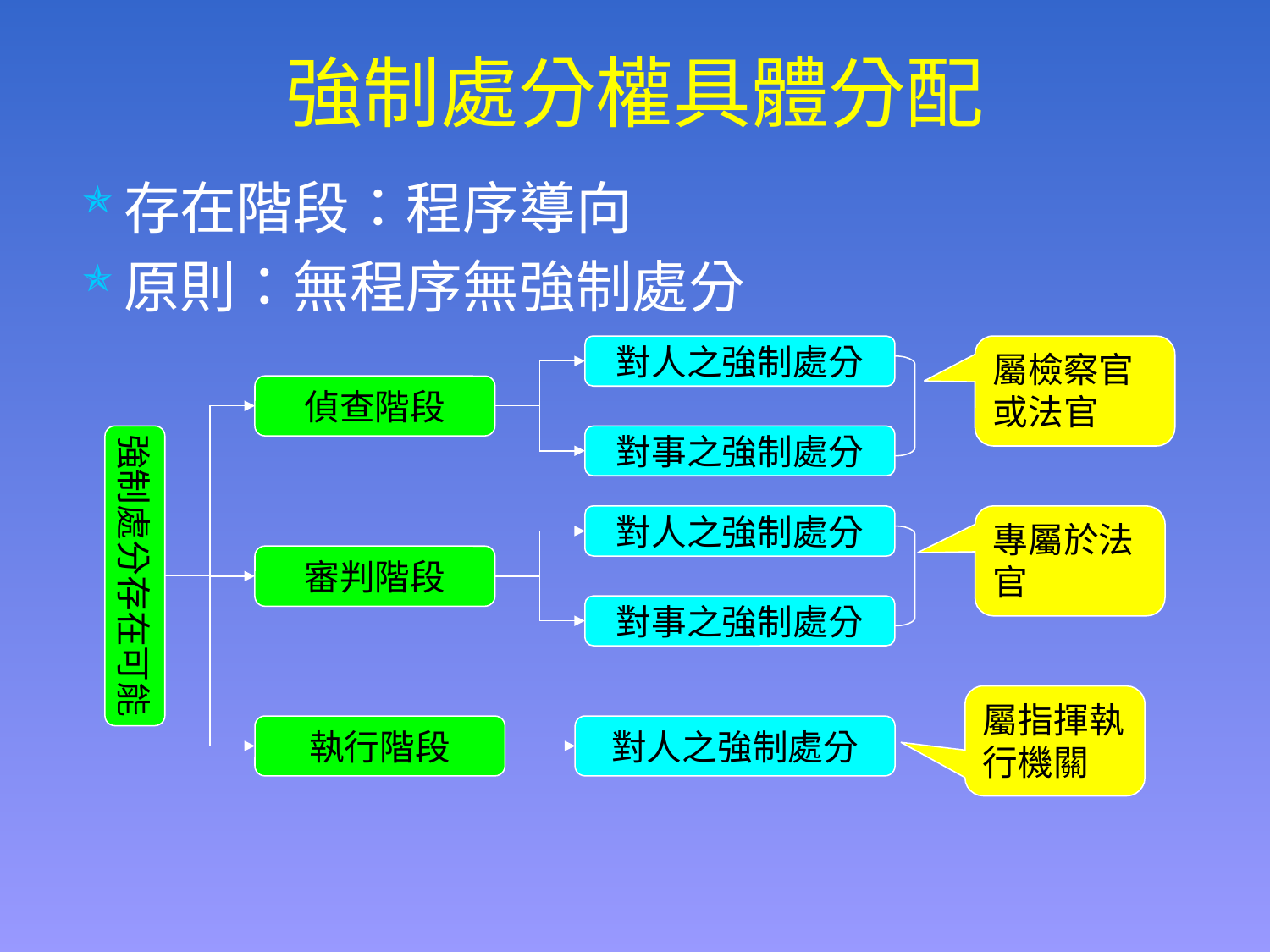

# 強制處分權具體分配
存在階段：程序導向
原則：無程序無強制處分
對人之強制處分
屬檢察官或法官

偵查階段
強制處分存在可能
對事之強制處分
對人之強制處分
專屬於法官

審判階段
對事之強制處分
屬指揮執行機關
執行階段
對人之強制處分